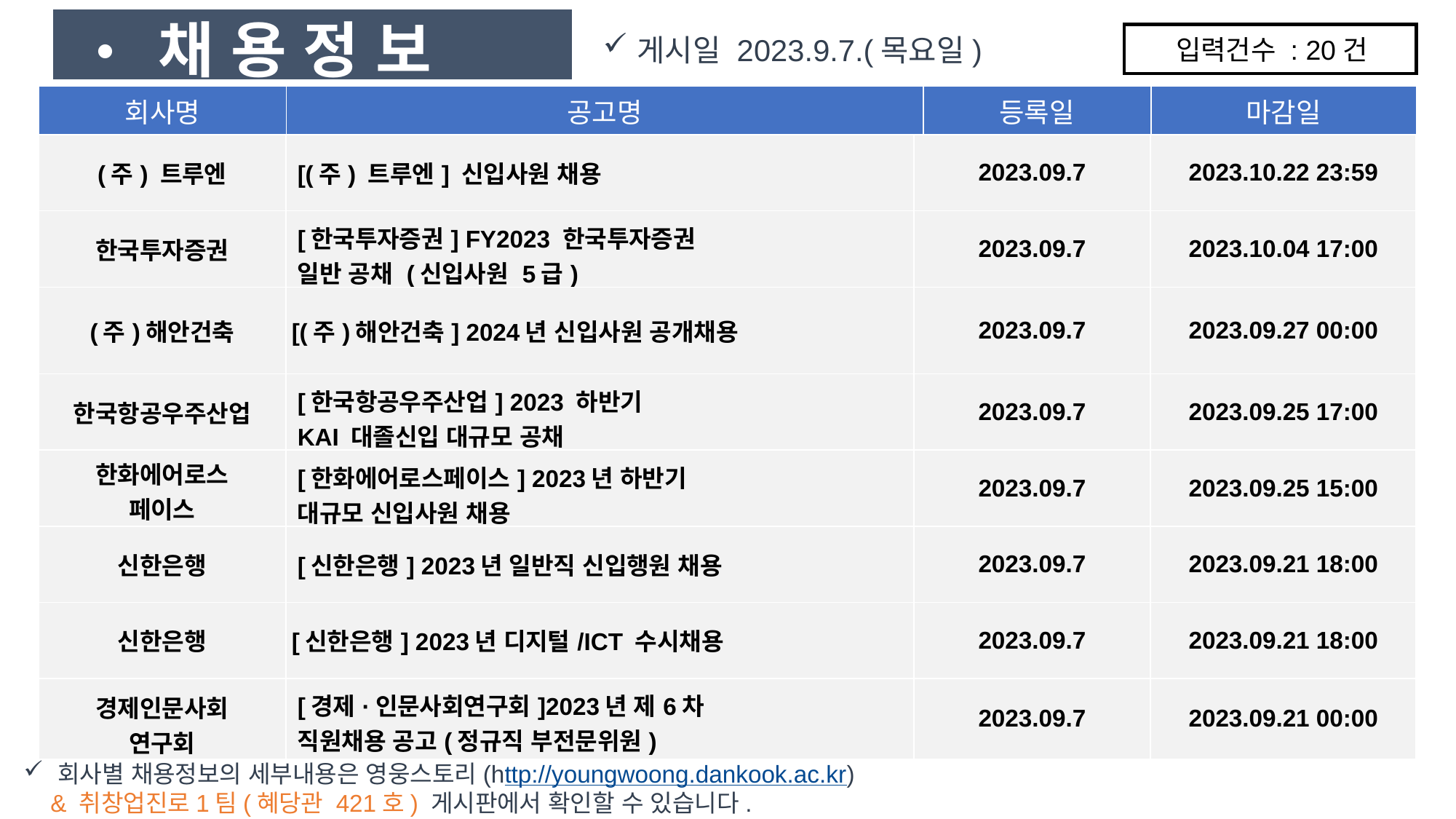

• 채 용 정 보

게시일 2023.9.7.(목요일)
입력건수 : 20건
| 회사명 | 공고명 | 등록일 | 마감일 |
| --- | --- | --- | --- |

| (주) 트루엔 | [(주) 트루엔] 신입사원 채용 | 2023.09.7 | 2023.10.22 23:59 |
| --- | --- | --- | --- |
| 한국투자증권 | [한국투자증권] FY2023 한국투자증권 일반 공채 (신입사원 5급) | 2023.09.7 | 2023.10.04 17:00 |
| (주)해안건축 | [(주)해안건축] 2024년 신입사원 공개채용 | 2023.09.7 | 2023.09.27 00:00 |
| 한국항공우주산업 | [한국항공우주산업] 2023 하반기 KAI 대졸신입 대규모 공채 | 2023.09.7 | 2023.09.25 17:00 |
| 한화에어로스 페이스 | [한화에어로스페이스] 2023년 하반기 대규모 신입사원 채용 | 2023.09.7 | 2023.09.25 15:00 |
| 신한은행 | [신한은행] 2023년 일반직 신입행원 채용 | 2023.09.7 | 2023.09.21 18:00 |
| 신한은행 | [신한은행] 2023년 디지털/ICT 수시채용 | 2023.09.7 | 2023.09.21 18:00 |
| 경제인문사회 연구회 | [경제·인문사회연구회]2023년 제6차 직원채용 공고(정규직 부전문위원) | 2023.09.7 | 2023.09.21 00:00 |

회사별 채용정보의 세부내용은 영웅스토리(http://youngwoong.dankook.ac.kr)
    & 취창업진로1팀(혜당관 421호) 게시판에서 확인할 수 있습니다.